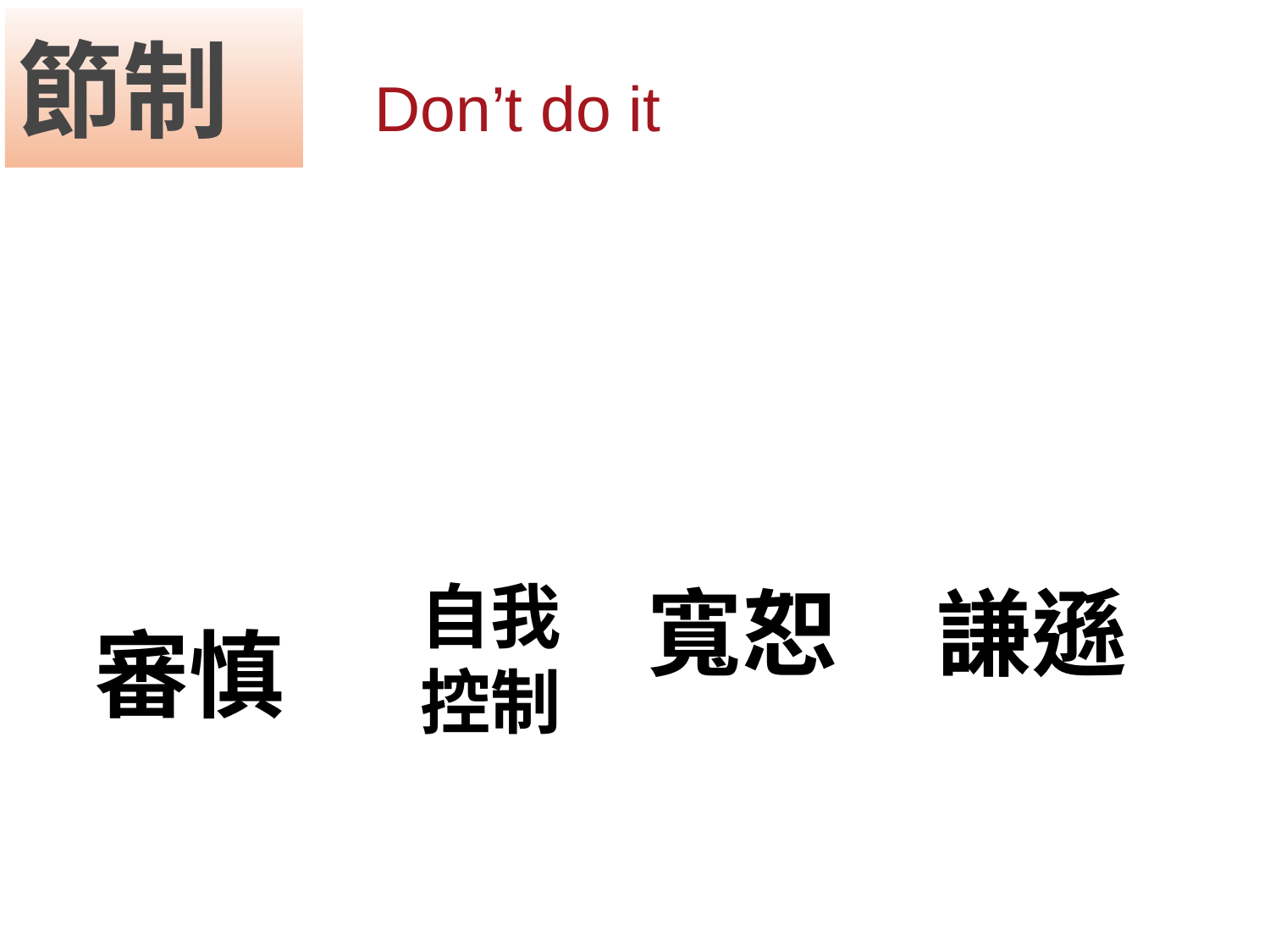

# 節制
Don’t do it
自我控制
謙遜
寬恕
審慎